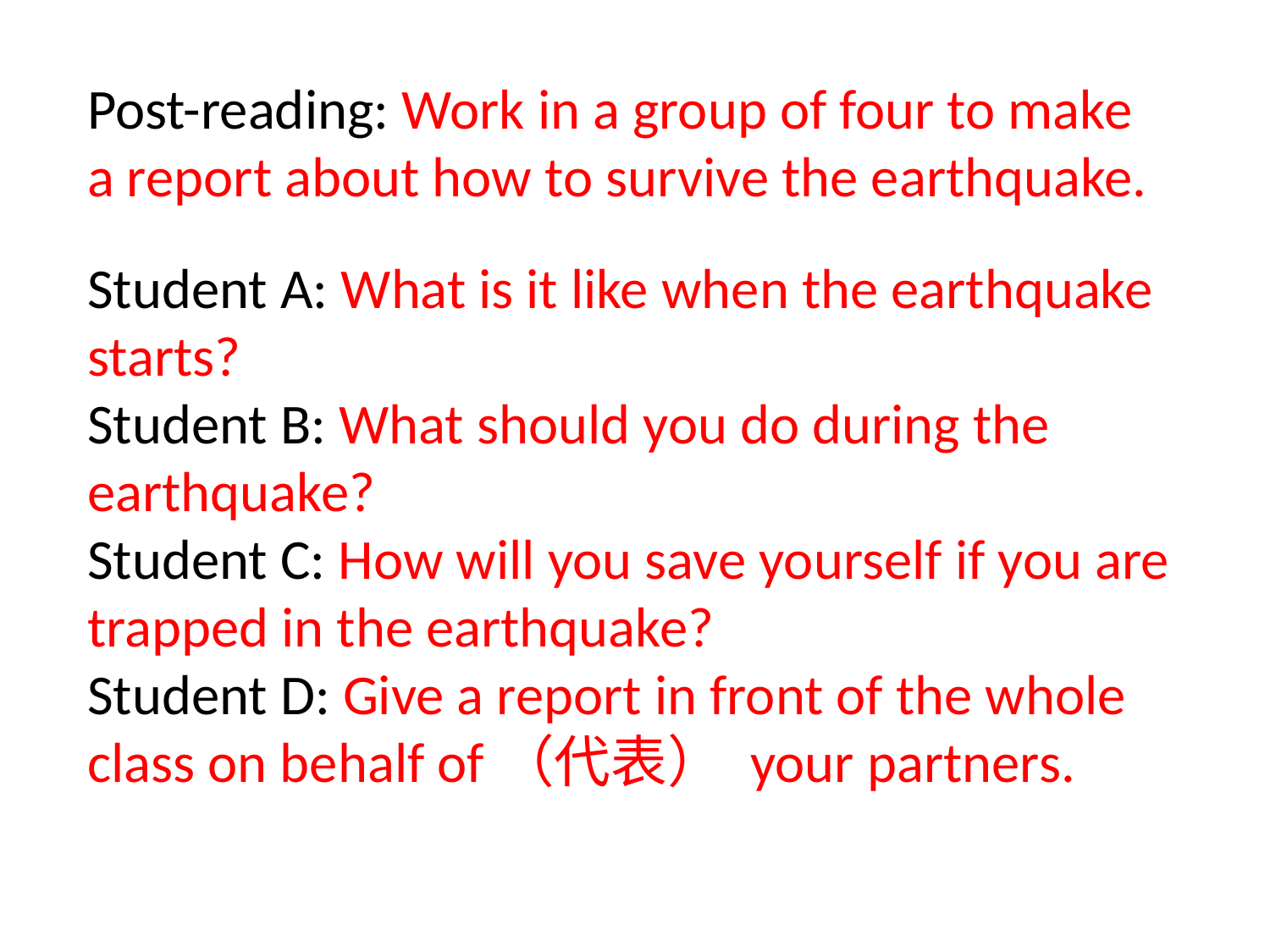

Post-reading: Work in a group of four to make a report about how to survive the earthquake.
Student A: What is it like when the earthquake starts?
Student B: What should you do during the earthquake?
Student C: How will you save yourself if you are trapped in the earthquake?
Student D: Give a report in front of the whole class on behalf of（代表） your partners.